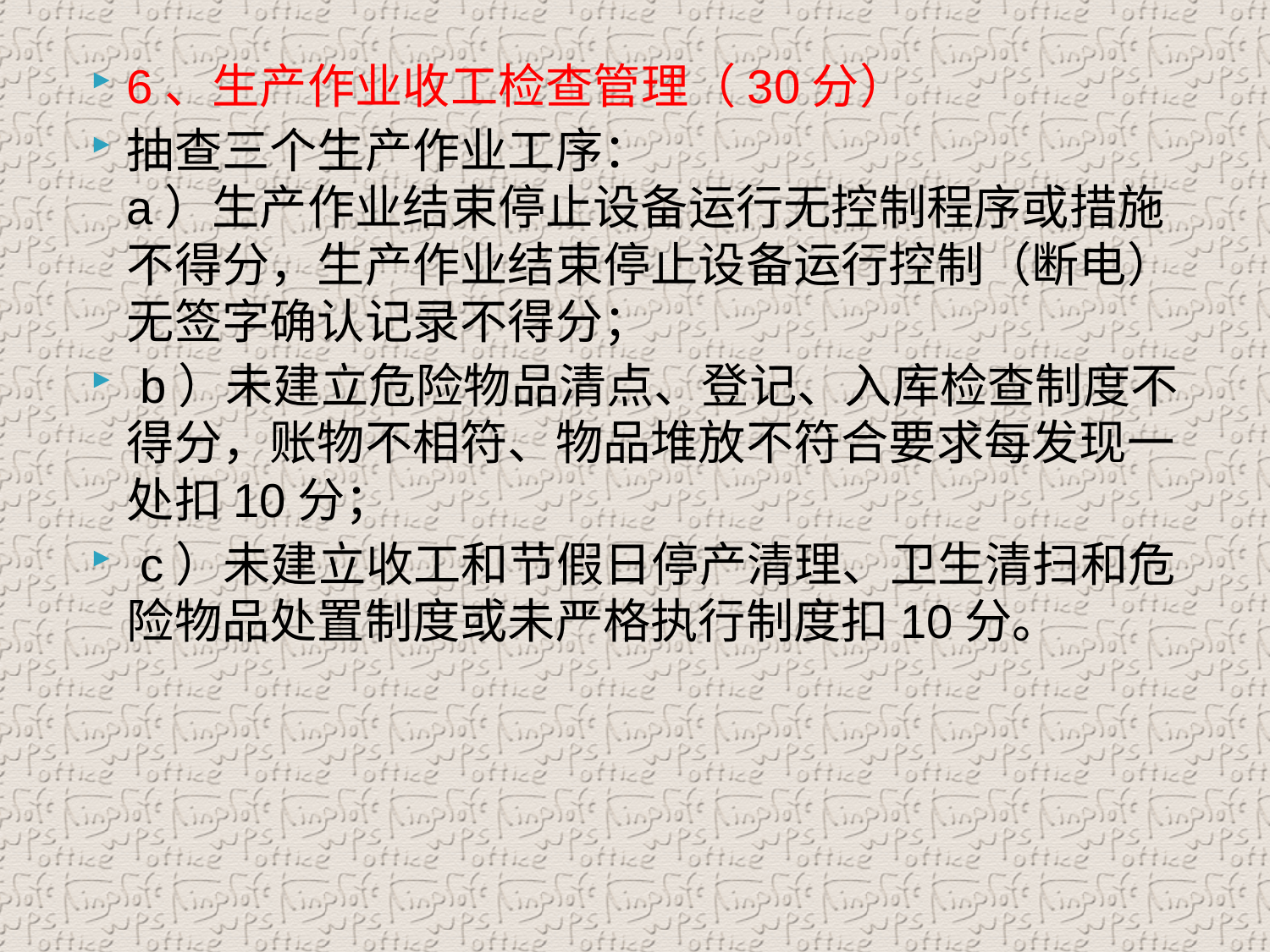

6、生产作业收工检查管理（30分）
抽查三个生产作业工序：
a）生产作业结束停止设备运行无控制程序或措施不得分，生产作业结束停止设备运行控制（断电）无签字确认记录不得分；
 b）未建立危险物品清点、登记、入库检查制度不得分，账物不相符、物品堆放不符合要求每发现一处扣10分；
 c）未建立收工和节假日停产清理、卫生清扫和危险物品处置制度或未严格执行制度扣10分。